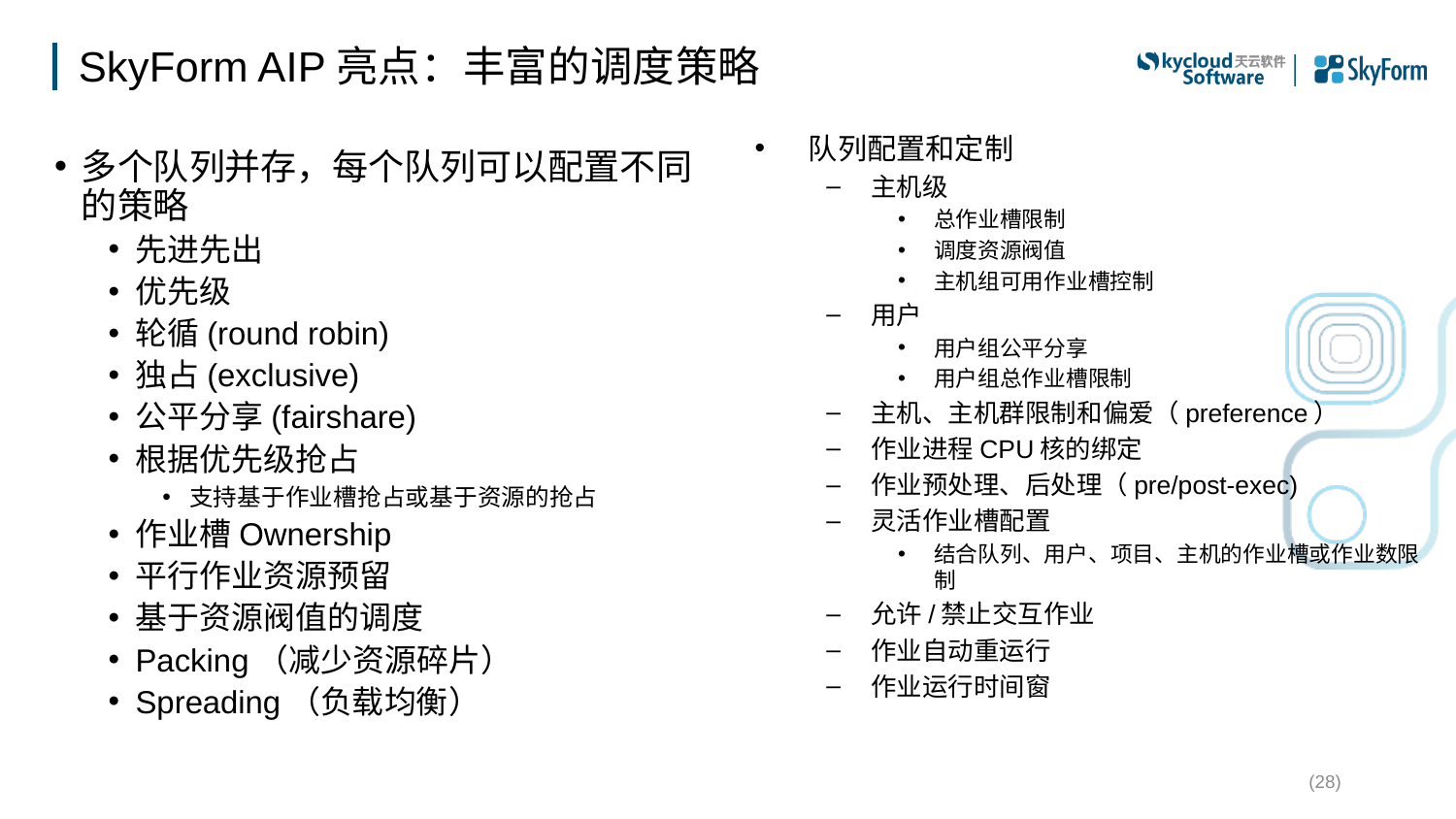

# SkyForm AIP亮点：丰富的调度策略
队列配置和定制
主机级
总作业槽限制
调度资源阀值
主机组可用作业槽控制
用户
用户组公平分享
用户组总作业槽限制
主机、主机群限制和偏爱（preference）
作业进程CPU核的绑定
作业预处理、后处理（pre/post-exec)
灵活作业槽配置
结合队列、用户、项目、主机的作业槽或作业数限制
允许/禁止交互作业
作业自动重运行
作业运行时间窗

多个队列并存，每个队列可以配置不同的策略
先进先出
优先级
轮循(round robin)
独占(exclusive)
公平分享(fairshare)
根据优先级抢占
支持基于作业槽抢占或基于资源的抢占
作业槽Ownership
平行作业资源预留
基于资源阀值的调度
Packing（减少资源碎片）
Spreading（负载均衡）

(28)